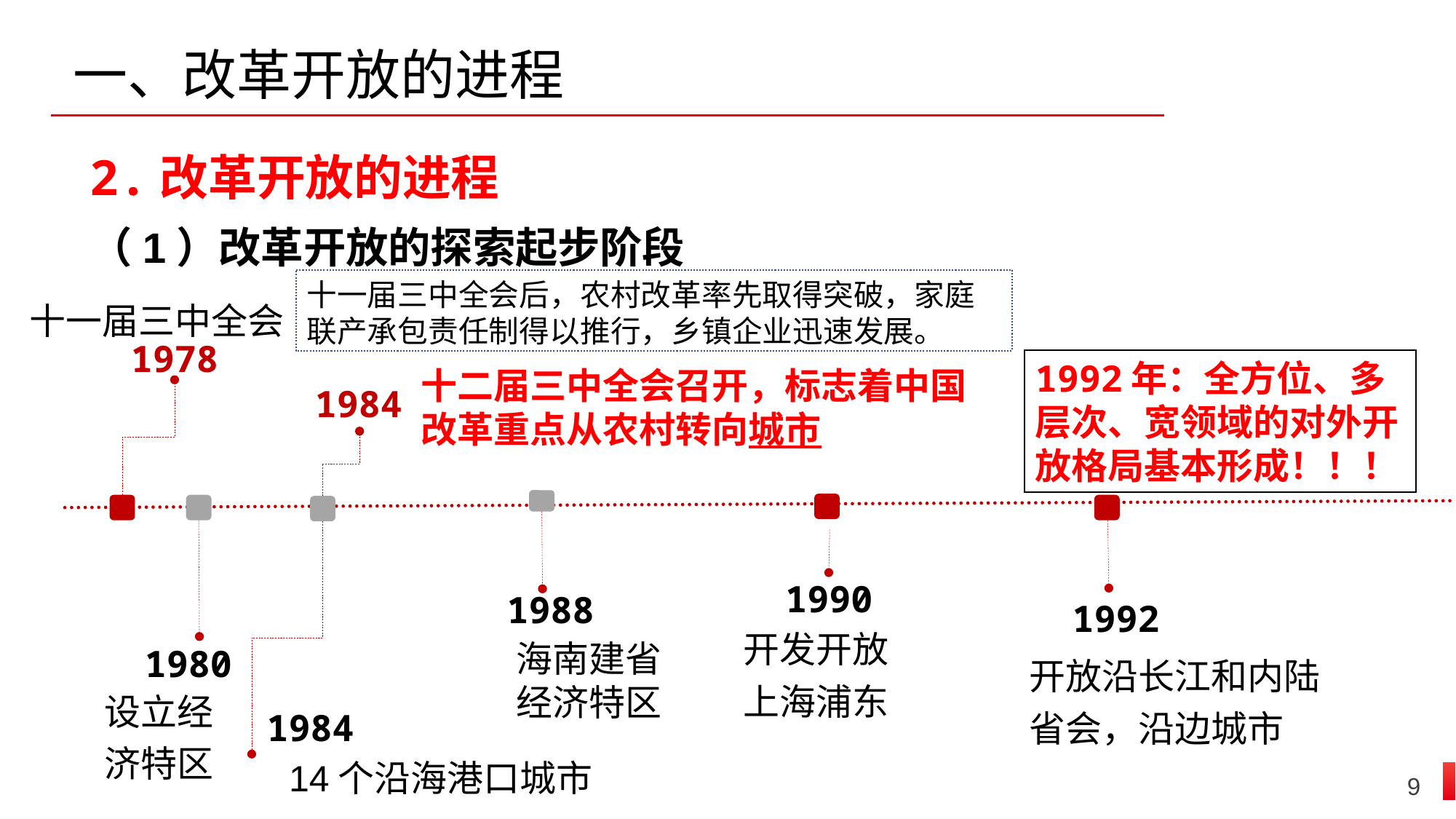

一、改革开放的进程
2.改革开放的进程
（1）改革开放的探索起步阶段
十一届三中全会后，农村改革率先取得突破，家庭联产承包责任制得以推行，乡镇企业迅速发展。
十一届三中全会
1978

1992年：全方位、多层次、宽领域的对外开放格局基本形成！！！
十二届三中全会召开，标志着中国改革重点从农村转向城市
1984

1990
1988
1992
开发开放上海浦东
海南建省
经济特区
开放沿长江和内陆省会，沿边城市
1980
设立经济特区
1984
14个沿海港口城市